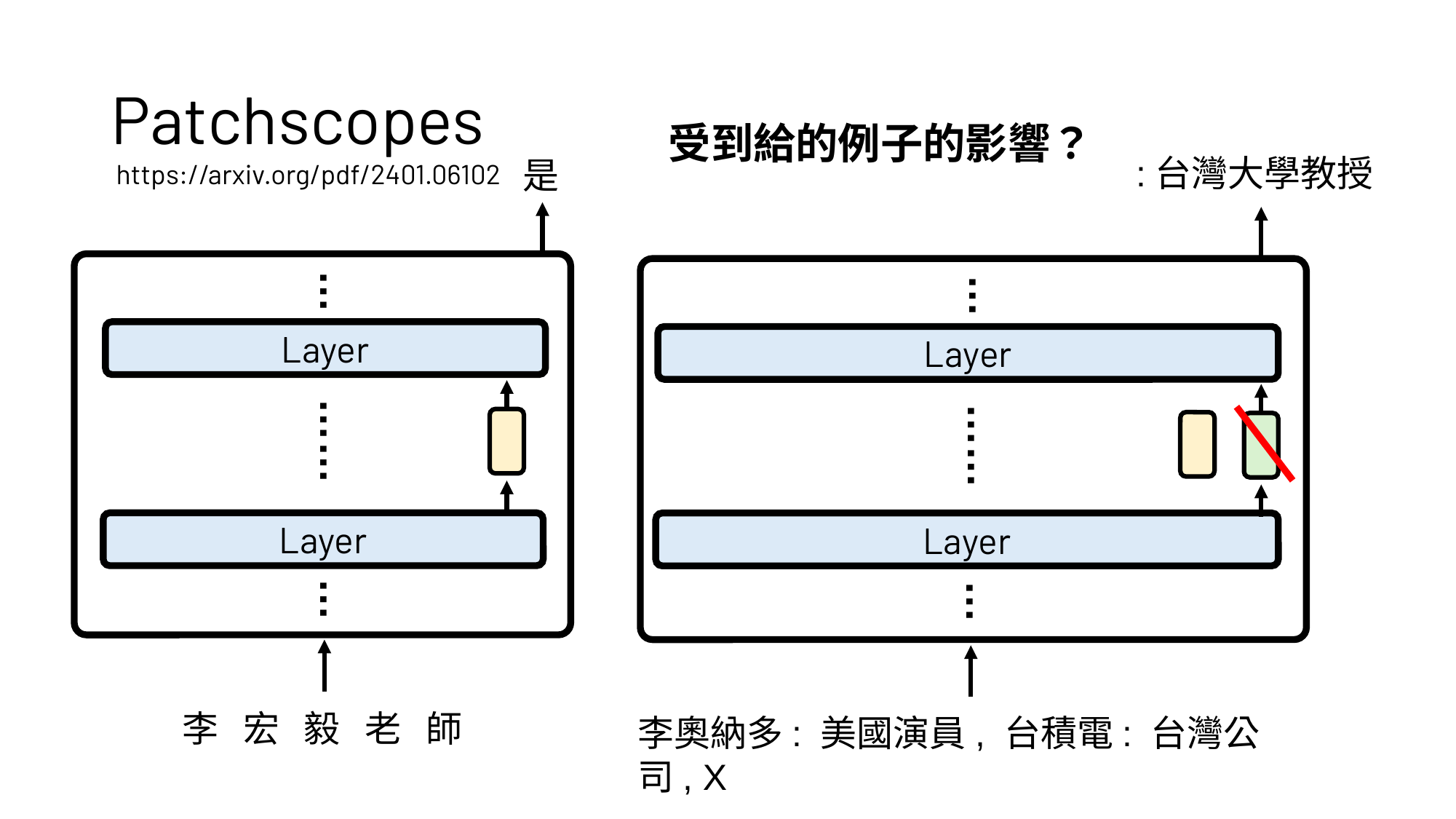

# Patchscopes
受到給的例子的影響？
:台灣大學教授
是
https://arxiv.org/pdf/2401.06102

…
…
Layer
Layer

……

……
Layer
Layer
…
…
李   宏   毅   老   師
李奧納多: 美國演員, 台積電: 台灣公司, X